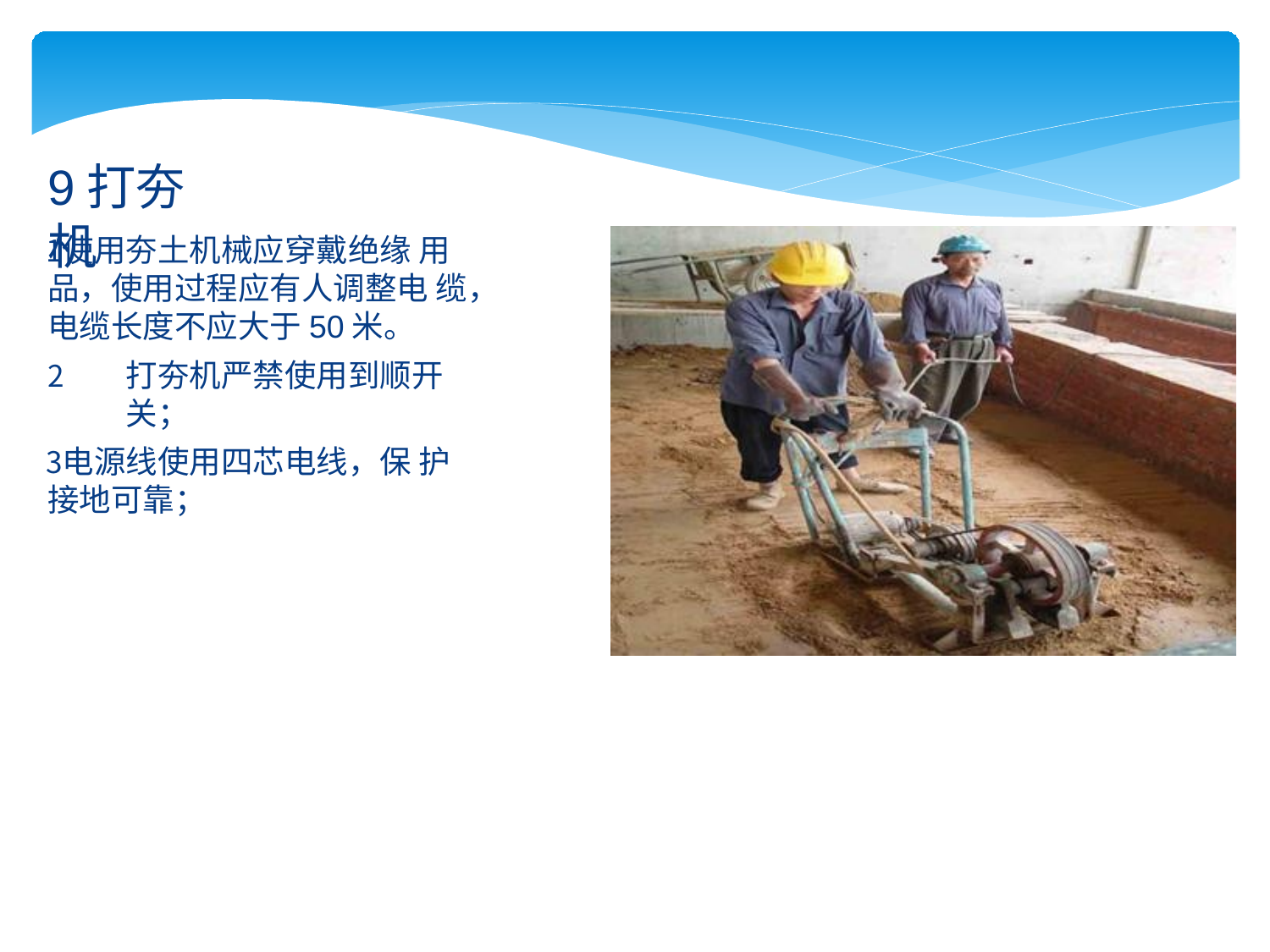

# 9打夯机

使用夯土机械应穿戴绝缘 用品，使用过程应有人调整电 缆，电缆长度不应大于50米。
打夯机严禁使用到顺开关；
电源线使用四芯电线，保 护接地可靠；